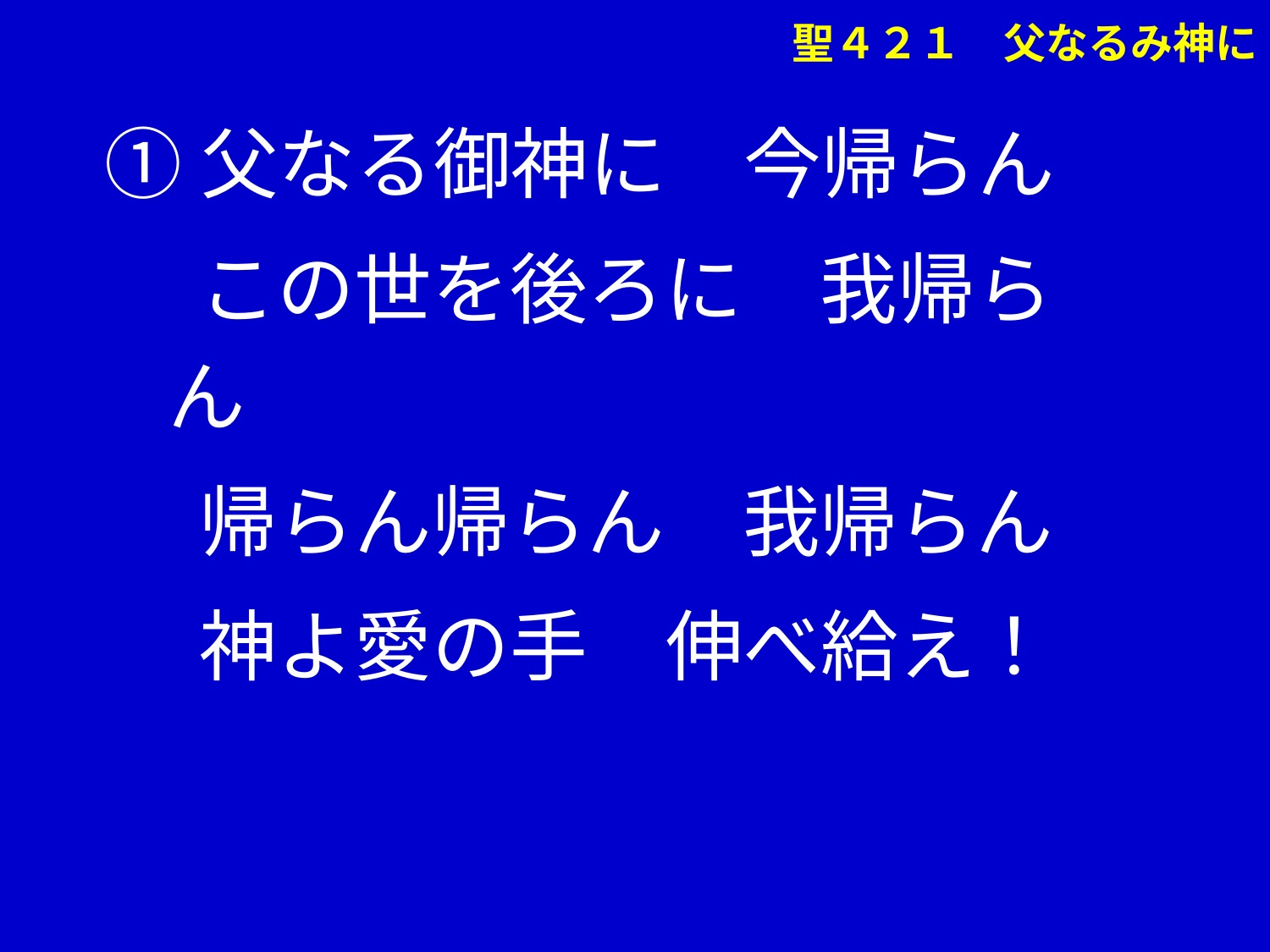

①父なる御神に　今帰らん
　 この世を後ろに　我帰らん
　 帰らん帰らん　我帰らん
　 神よ愛の手　伸べ給え！
聖４２１　父なるみ神に